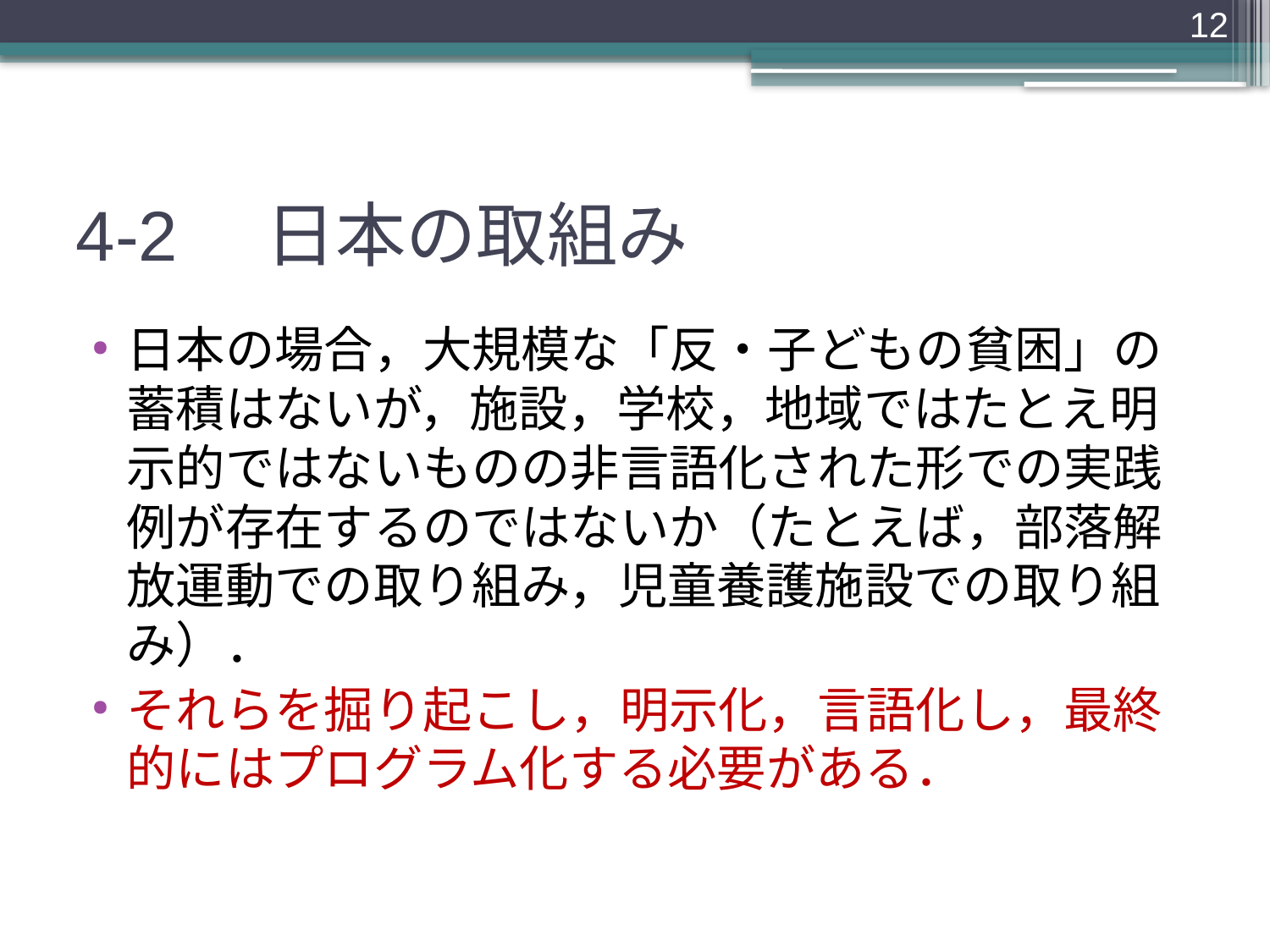

12
# 4‐2　日本の取組み
日本の場合，大規模な「反・子どもの貧困」の蓄積はないが，施設，学校，地域ではたとえ明示的ではないものの非言語化された形での実践例が存在するのではないか（たとえば，部落解放運動での取り組み，児童養護施設での取り組み）．
それらを掘り起こし，明示化，言語化し，最終的にはプログラム化する必要がある．